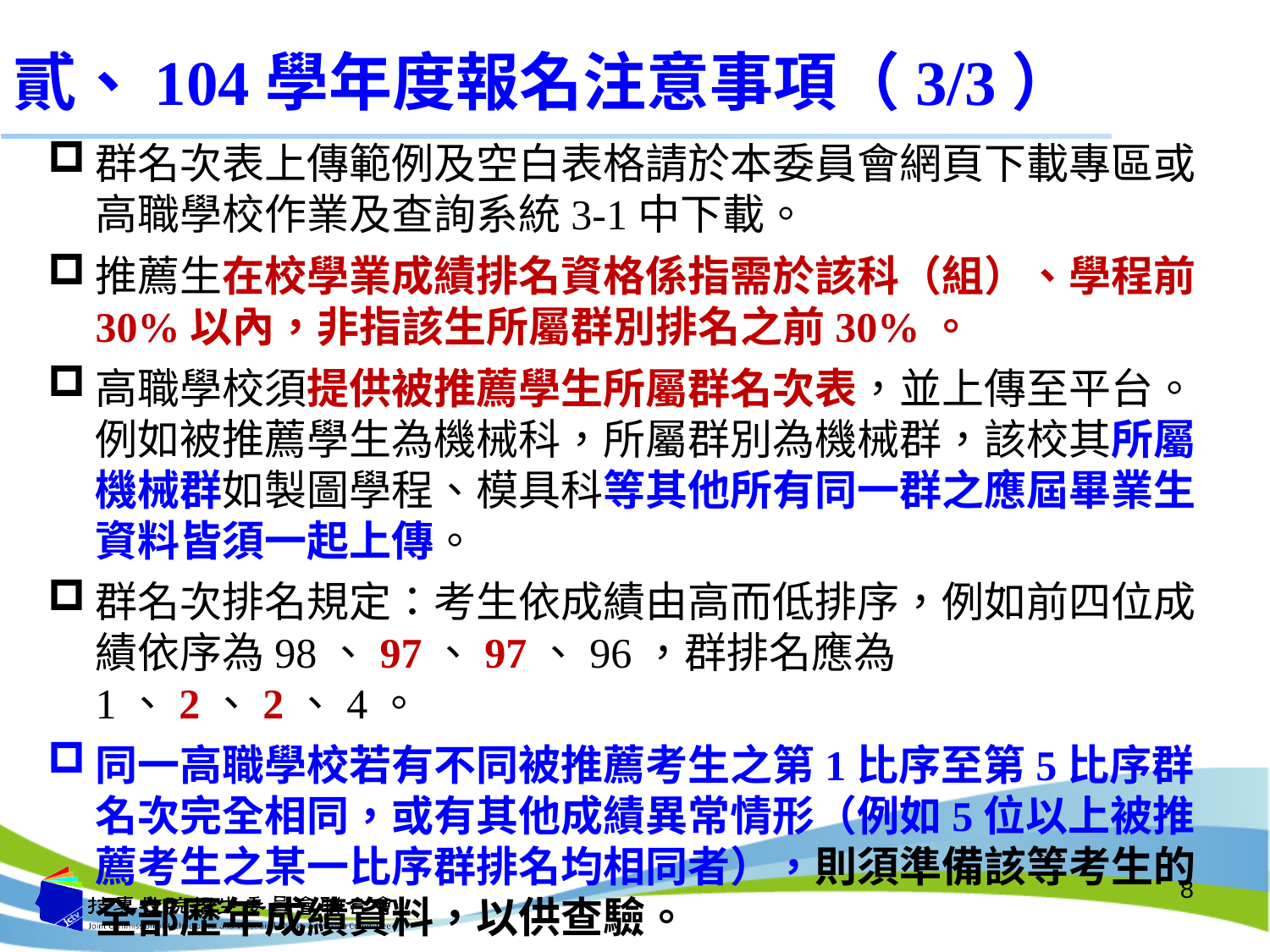

# 貳、104學年度報名注意事項（3/3）
群名次表上傳範例及空白表格請於本委員會網頁下載專區或高職學校作業及查詢系統3-1中下載。
推薦生在校學業成績排名資格係指需於該科（組）、學程前30%以內，非指該生所屬群別排名之前30%。
高職學校須提供被推薦學生所屬群名次表，並上傳至平台。例如被推薦學生為機械科，所屬群別為機械群，該校其所屬機械群如製圖學程、模具科等其他所有同一群之應屆畢業生資料皆須一起上傳。
群名次排名規定：考生依成績由高而低排序，例如前四位成績依序為98、97、97、96，群排名應為1、2、2、4。
同一高職學校若有不同被推薦考生之第1比序至第5比序群名次完全相同，或有其他成績異常情形（例如5位以上被推薦考生之某一比序群排名均相同者），則須準備該等考生的全部歷年成績資料，以供查驗。
8